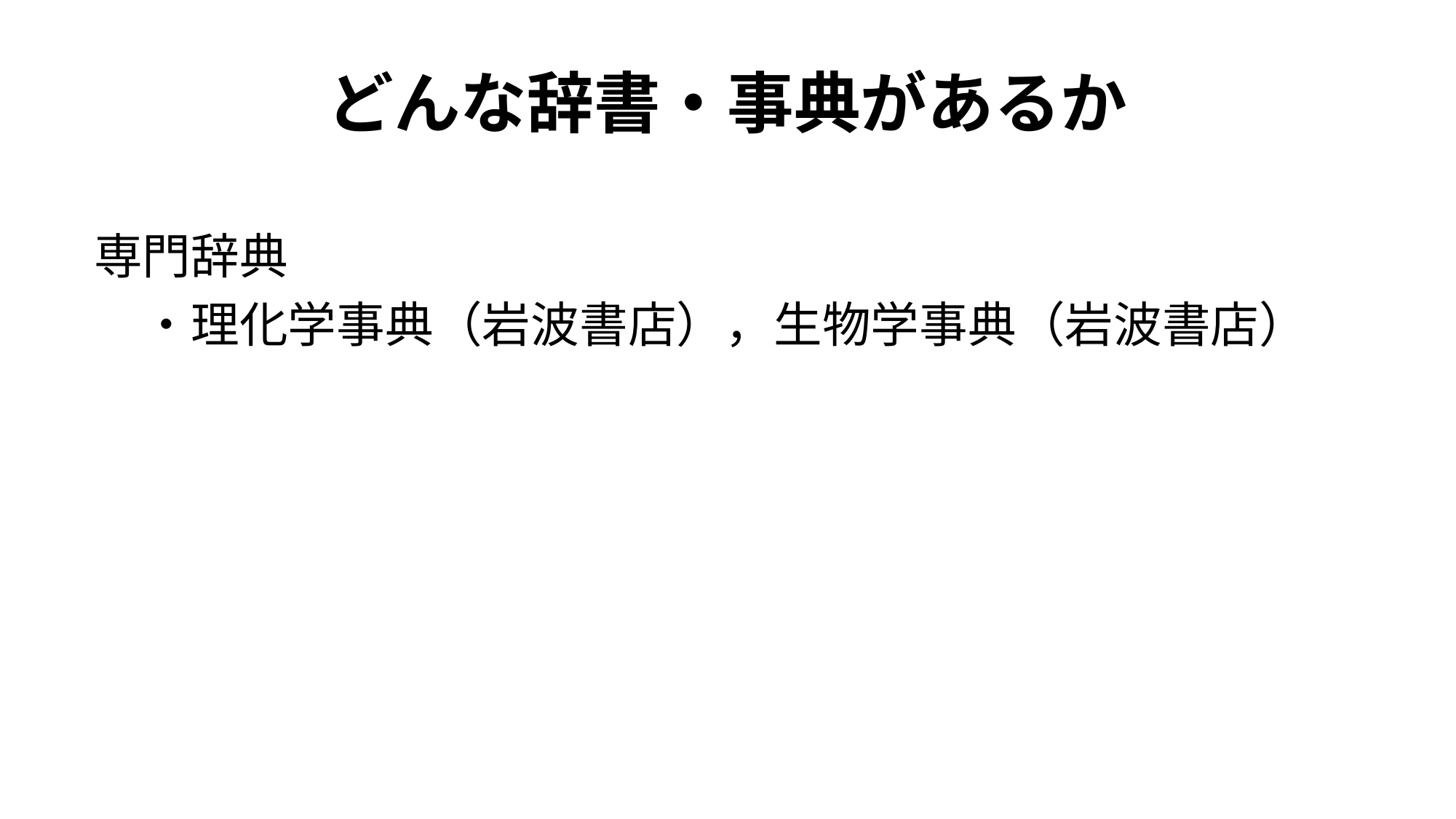

# どんな辞書・事典があるか
専門辞典
　・理化学事典（岩波書店），生物学事典（岩波書店）